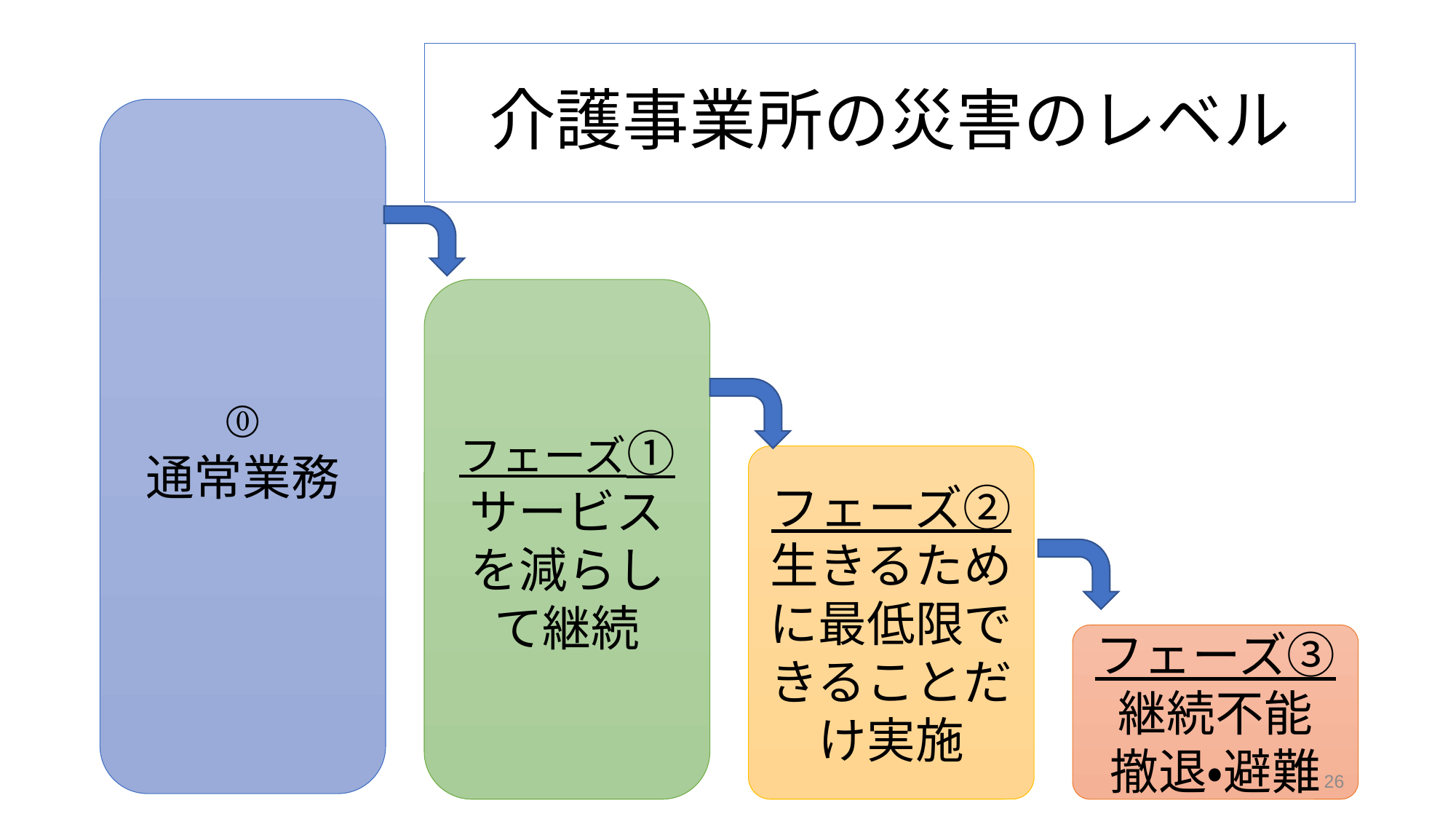

# 介護事業所の災害のレベル
⓪
通常業務

フェーズ①
サービスを減らして継続

フェーズ②
生きるために最低限できることだけ実施

フェーズ③
継続不能
撤退・避難
26